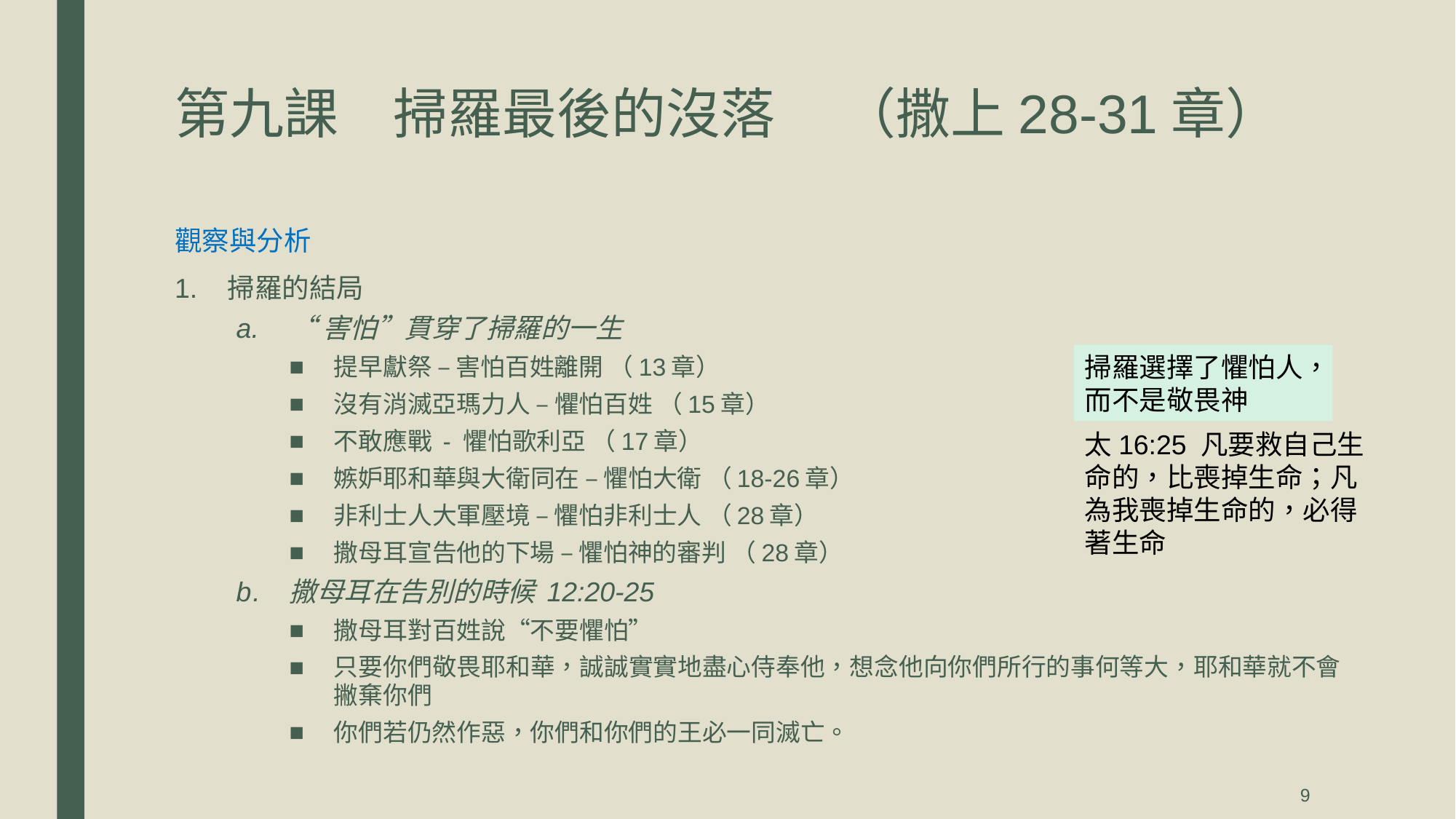

# 第九課	掃羅最後的沒落 	 （撒上28-31章）
觀察與分析
掃羅的結局
“害怕”貫穿了掃羅的一生
提早獻祭 – 害怕百姓離開 （13章）
沒有消滅亞瑪力人 – 懼怕百姓 （15章）
不敢應戰 - 懼怕歌利亞 （17章）
嫉妒耶和華與大衛同在 – 懼怕大衛 （18-26章）
非利士人大軍壓境 – 懼怕非利士人 （28章）
撒母耳宣告他的下場 – 懼怕神的審判 （28章）
撒母耳在告別的時候 12:20-25
撒母耳對百姓說“不要懼怕”
只要你們敬畏耶和華，誠誠實實地盡心侍奉他，想念他向你們所行的事何等大，耶和華就不會撇棄你們
你們若仍然作惡，你們和你們的王必一同滅亡。

掃羅選擇了懼怕人，而不是敬畏神
太16:25 凡要救自己生命的，比喪掉生命；凡為我喪掉生命的，必得著生命
9